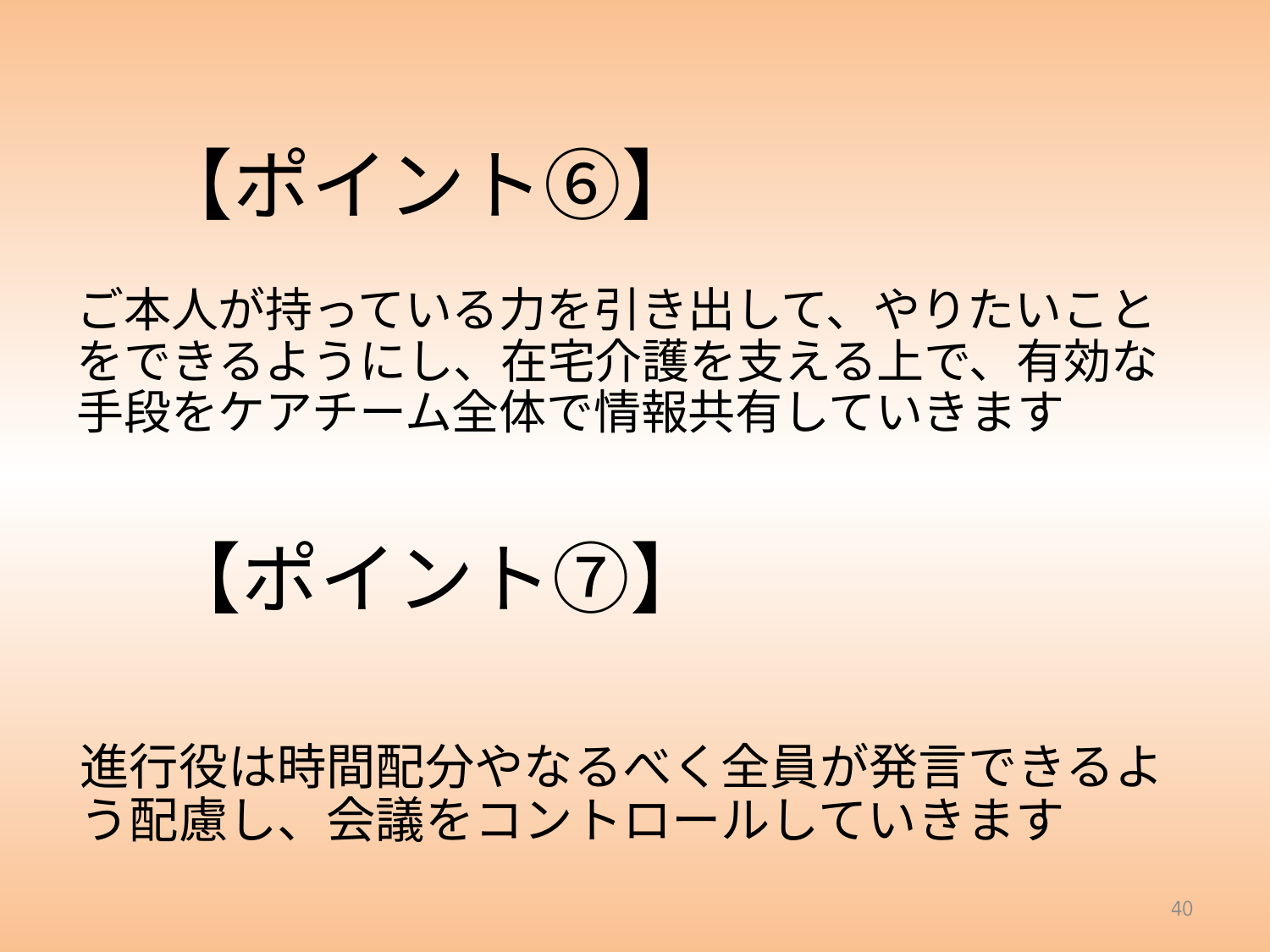

【ポイント⑥】
ご本人が持っている力を引き出して、やりたいことをできるようにし、在宅介護を支える上で、有効な手段をケアチーム全体で情報共有していきます
　　【ポイント⑦】
進行役は時間配分やなるべく全員が発言できるよう配慮し、会議をコントロールしていきます
40